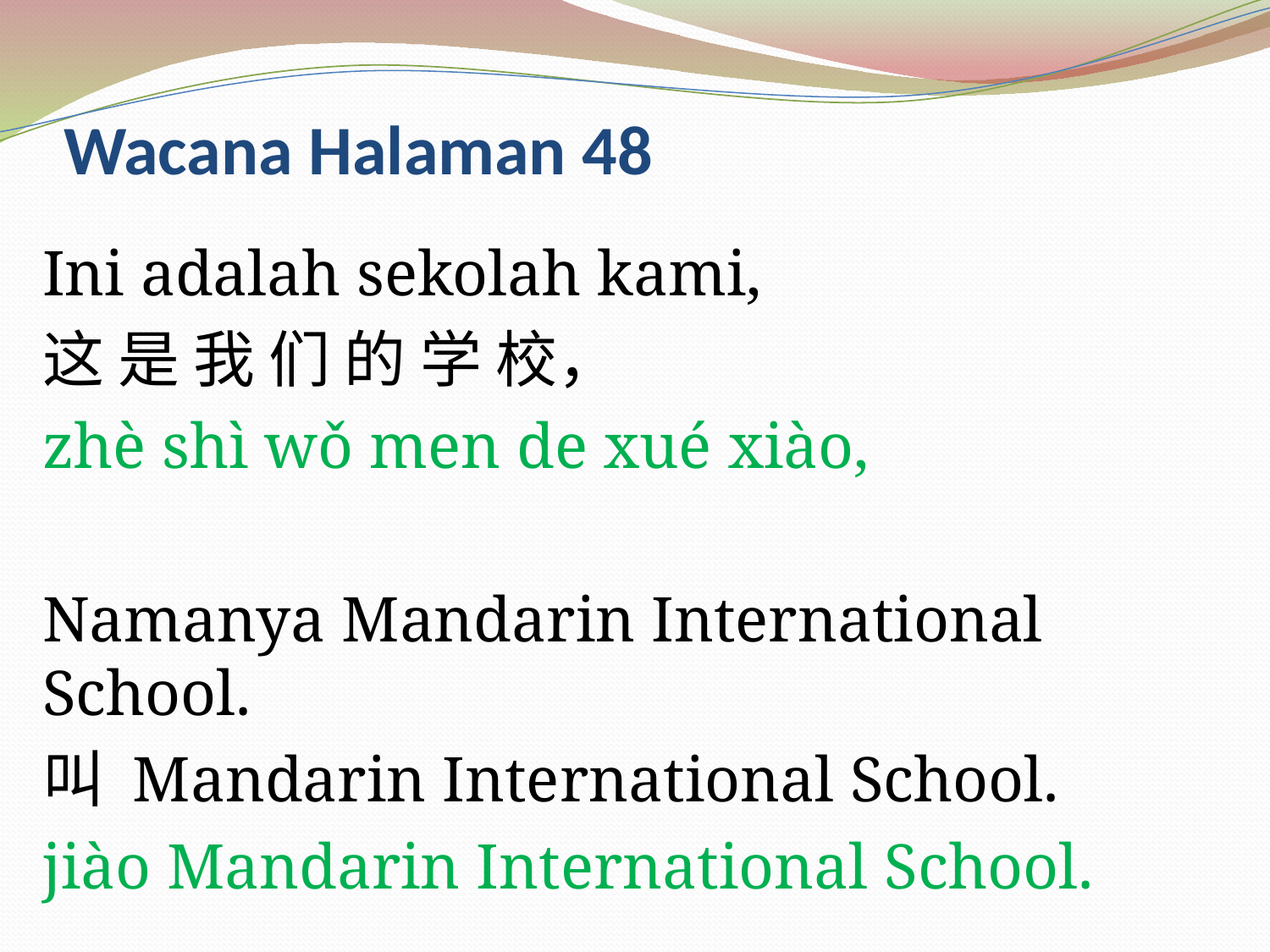

# Wacana Halaman 48
Ini adalah sekolah kami,
这 是 我 们 的 学 校，
zhè shì wǒ men de xué xiào,

Namanya Mandarin International School.
叫 Mandarin International School.
jiào Mandarin International School.